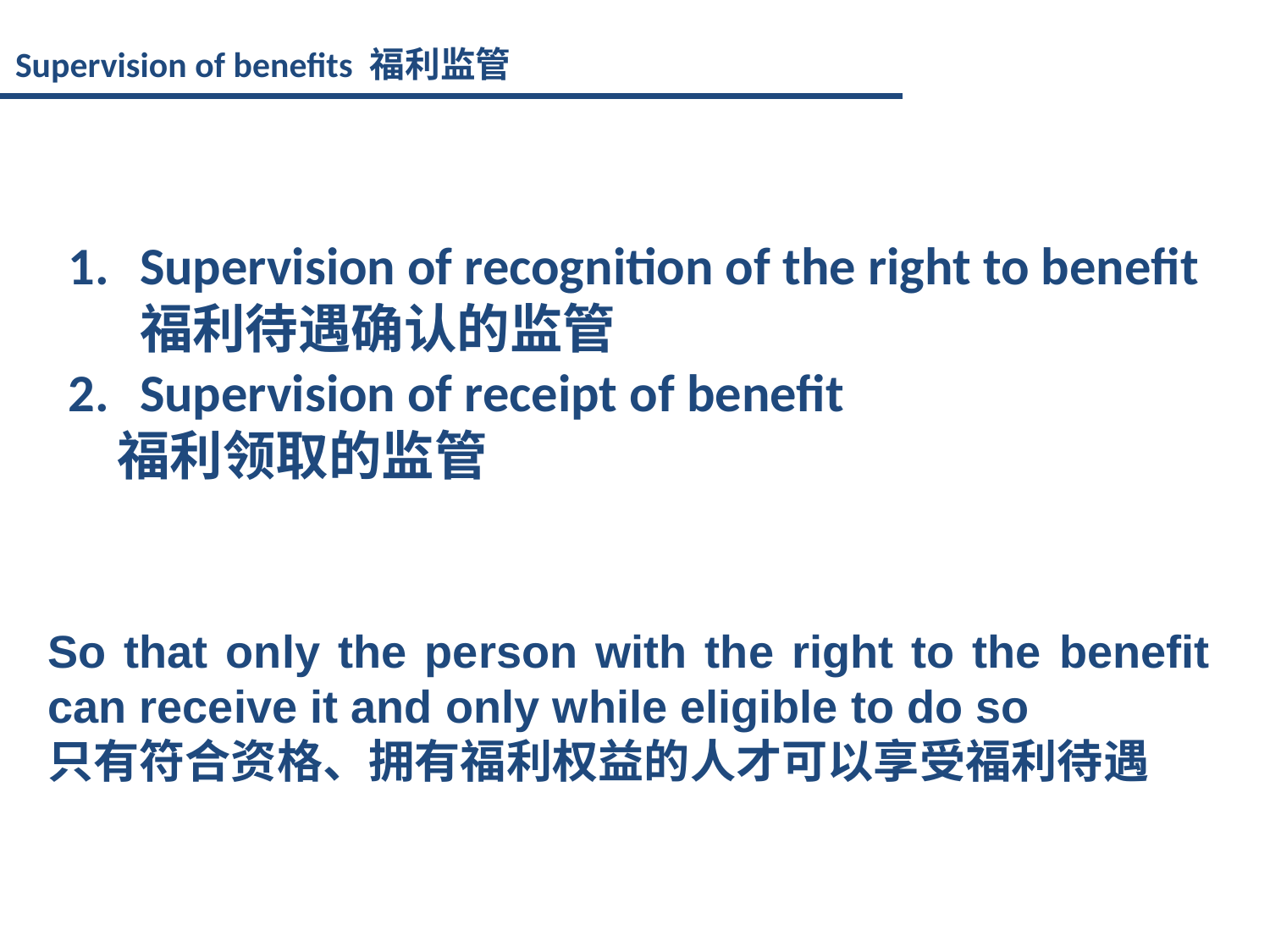

Supervision of benefits 福利监管
Supervision of recognition of the right to benefit福利待遇确认的监管
Supervision of receipt of benefit
   福利领取的监管
So that only the person with the right to the benefit can receive it and only while eligible to do so
只有符合资格、拥有福利权益的人才可以享受福利待遇